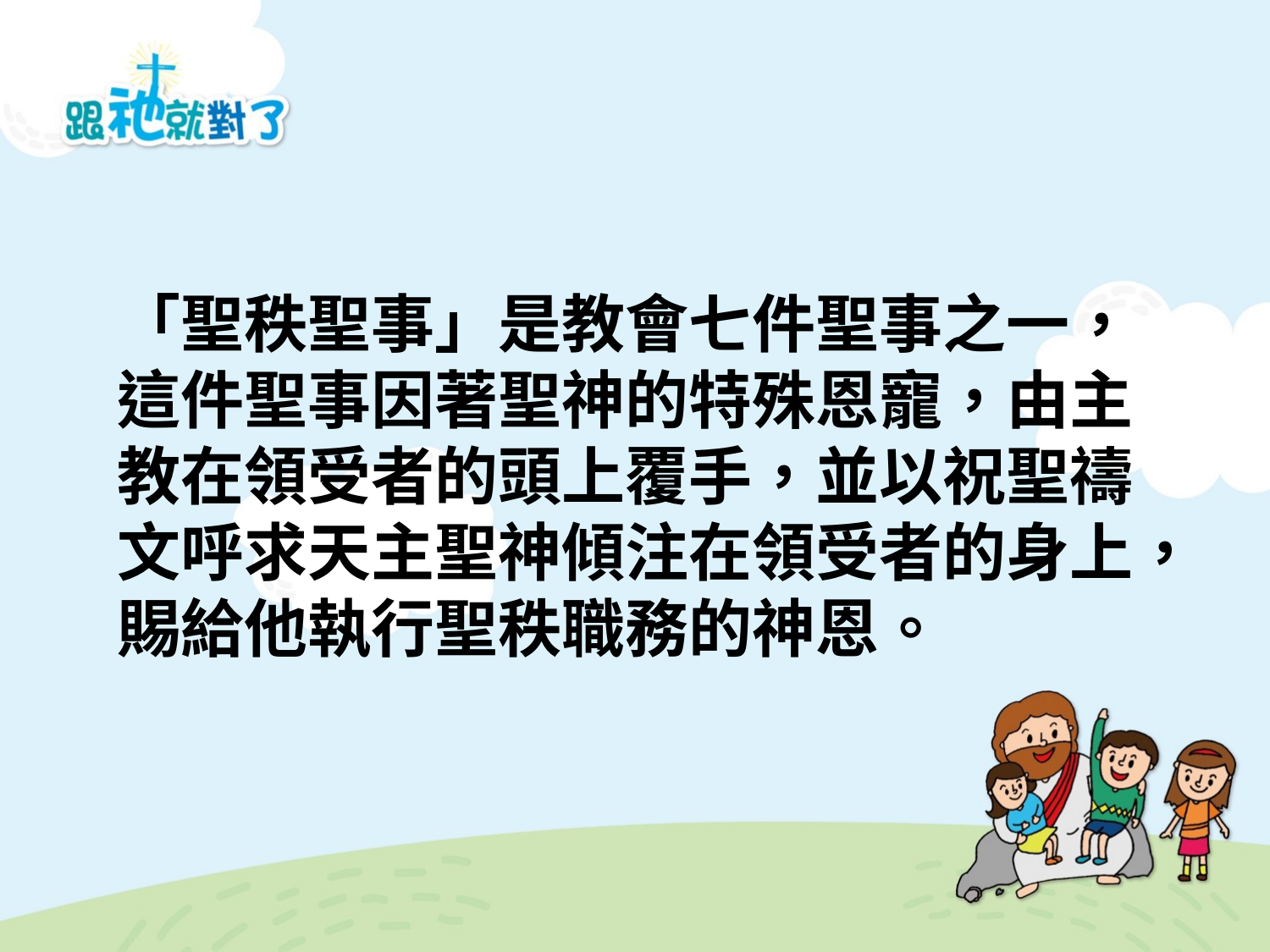

「聖秩聖事」是教會七件聖事之一，這件聖事因著聖神的特殊恩寵，由主教在領受者的頭上覆手，並以祝聖禱文呼求天主聖神傾注在領受者的身上，賜給他執行聖秩職務的神恩。